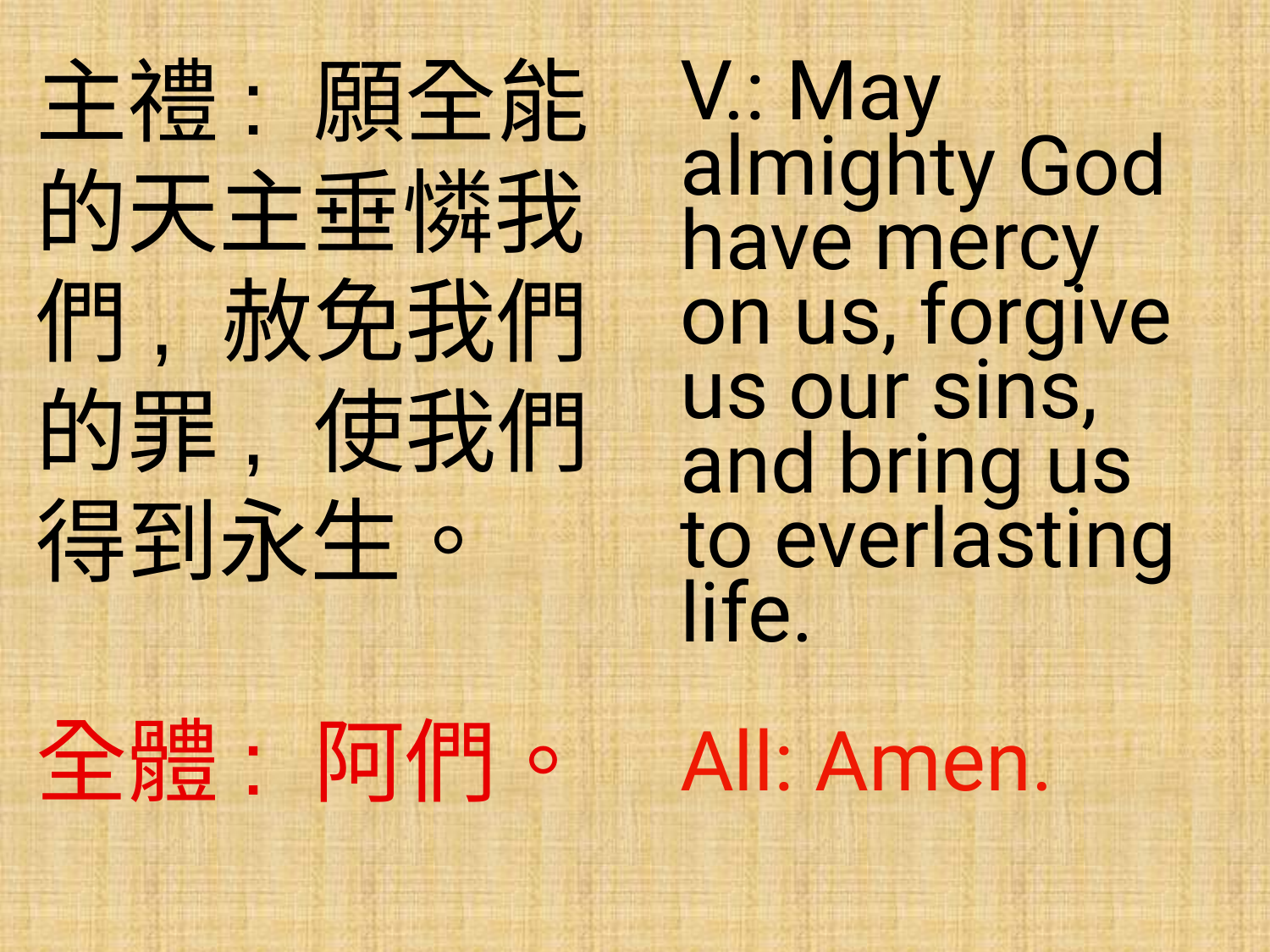

主禮: 願全能的天主垂憐我們, 赦免我們的罪, 使我們得到永生。

全體: 阿們。
V.: May almighty God have mercy on us, forgive us our sins, and bring us to everlasting life.

All: Amen.